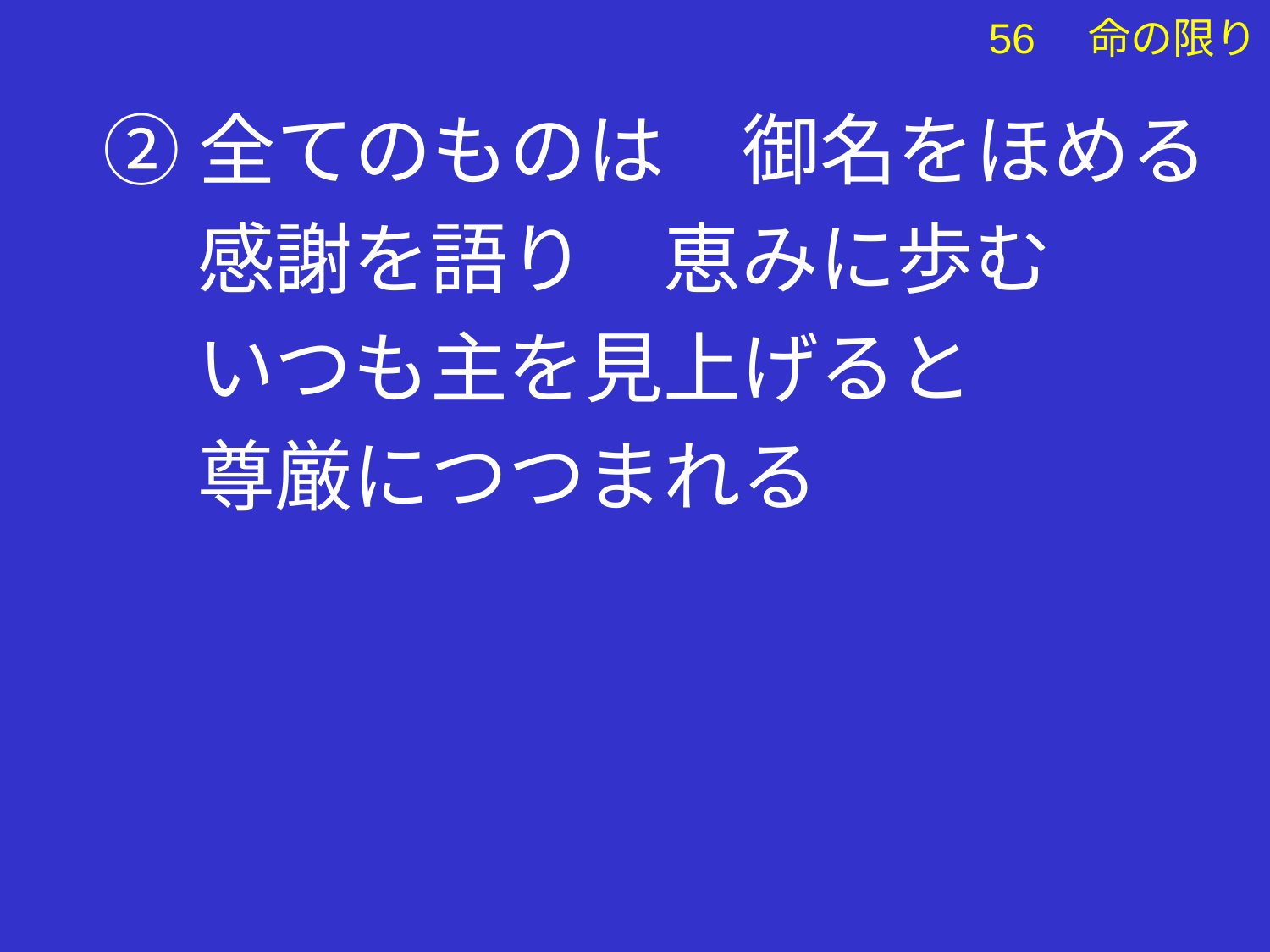

②全てのものは　御名をほめる
　 感謝を語り　恵みに歩む
　 いつも主を見上げると
　 尊厳につつまれる

# 56　命の限り